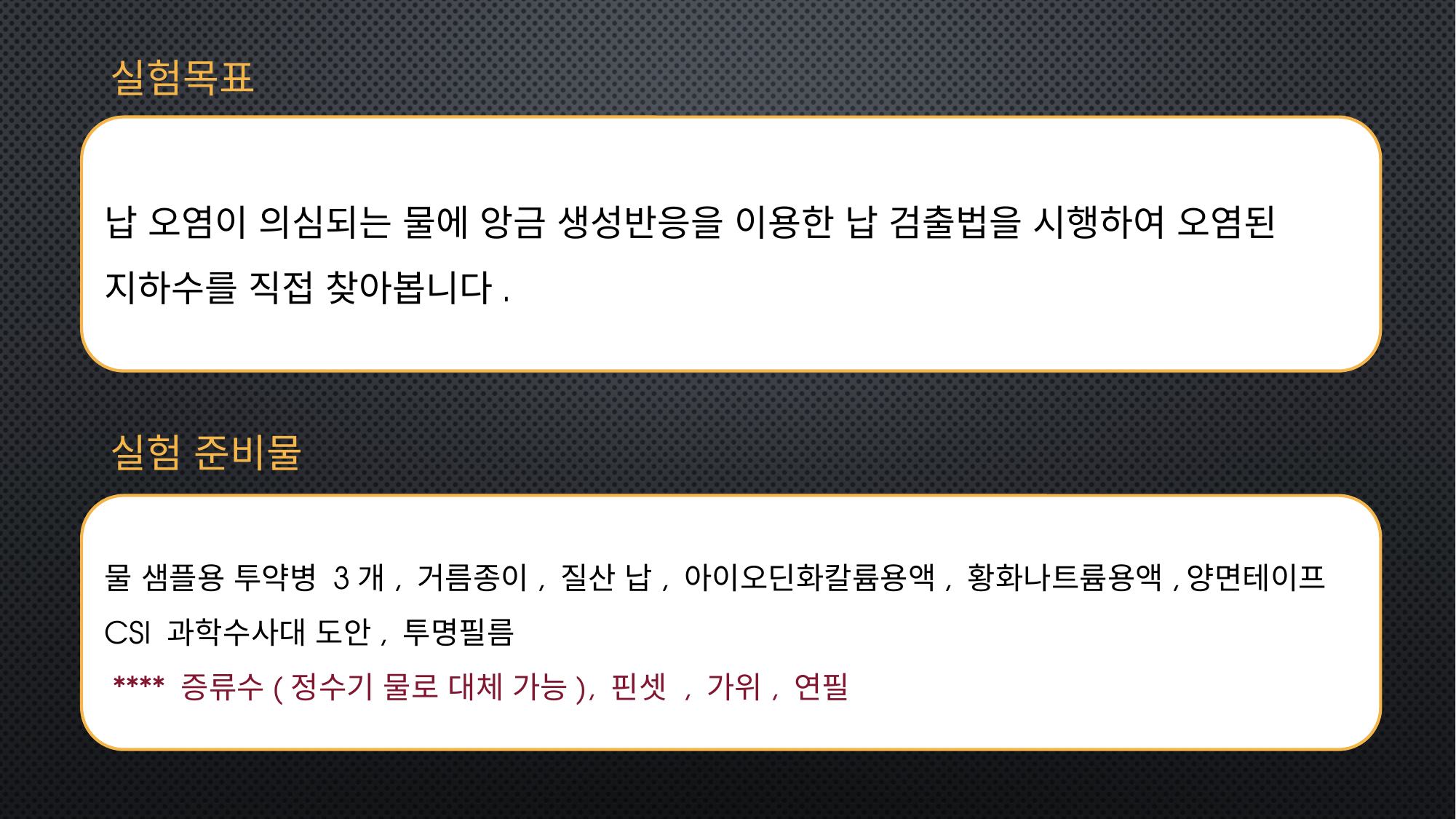

실험목표
납 오염이 의심되는 물에 앙금 생성반응을 이용한 납 검출법을 시행하여 오염된 지하수를 직접 찾아봅니다.
실험 준비물
물 샘플용 투약병 3개, 거름종이, 질산 납, 아이오딘화칼륨용액, 황화나트륨용액,양면테이프
CSI 과학수사대 도안, 투명필름
 **** 증류수(정수기 물로 대체 가능), 핀셋 , 가위, 연필